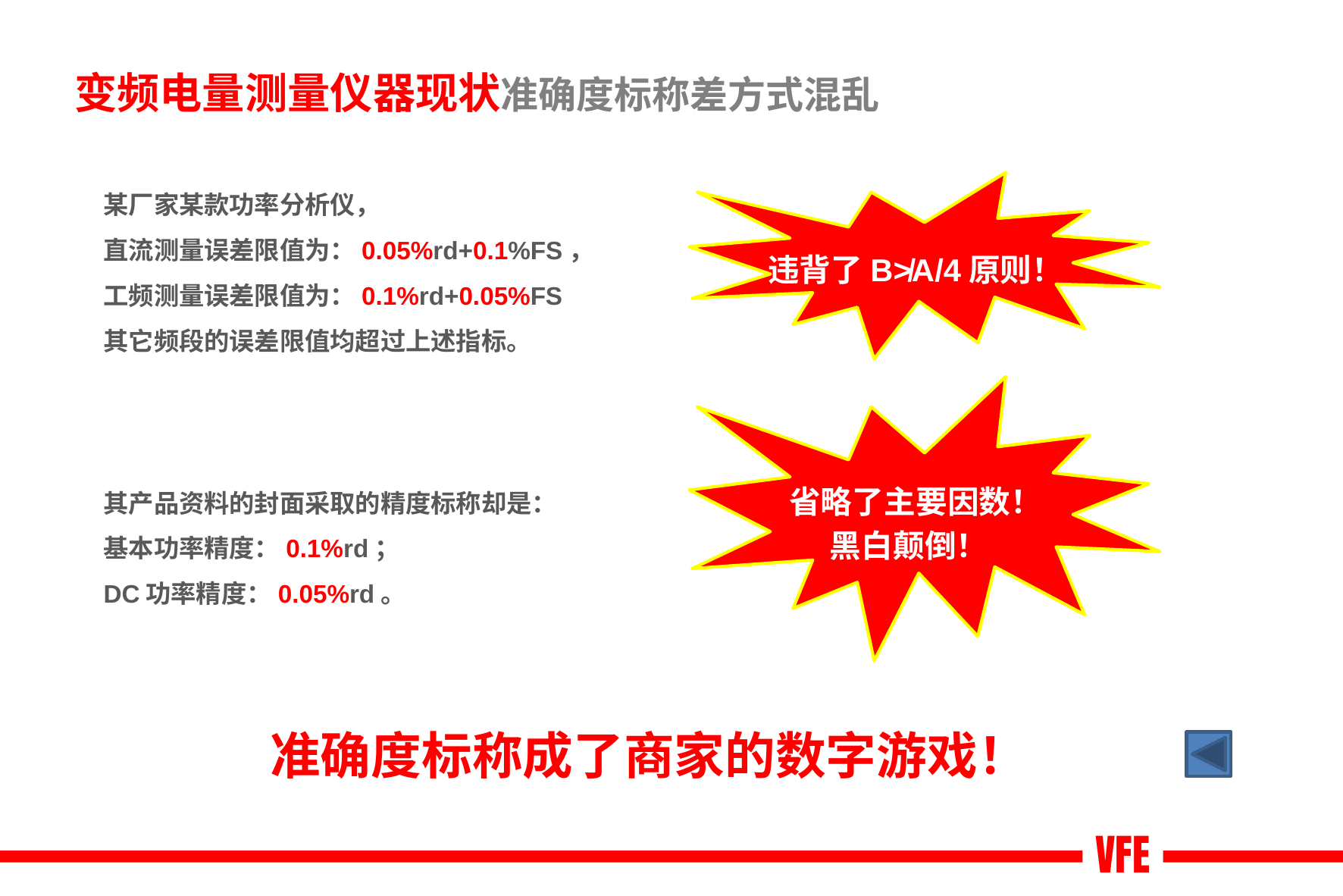

# 变频电量测量仪器现状准确度标称差方式混乱
某厂家某款功率分析仪，
直流测量误差限值为：0.05%rd+0.1%FS，
工频测量误差限值为：0.1%rd+0.05%FS
其它频段的误差限值均超过上述指标。

违背了B≯A/4原则！

省略了主要因数！
其产品资料的封面采取的精度标称却是：
基本功率精度：0.1%rd；
DC功率精度：0.05%rd。
黑白颠倒！
准确度标称成了商家的数字游戏！